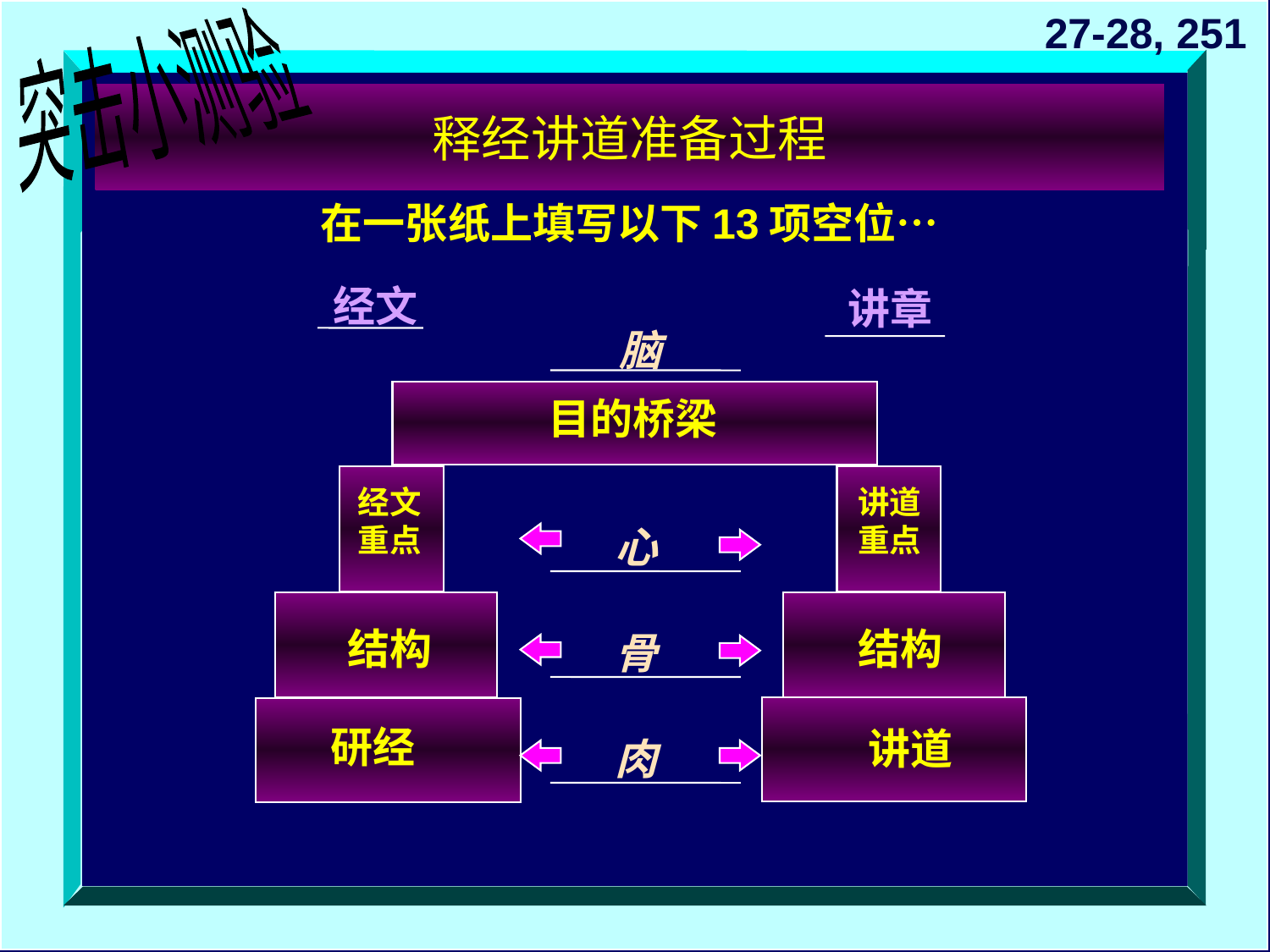

27-28, 251
突击小测验
# 释经讲道准备过程
在一张纸上填写以下13项空位…
经文
讲章
脑

目的桥梁

经文
重点
讲道
重点
心

结构
结构
骨

研经
讲道
肉